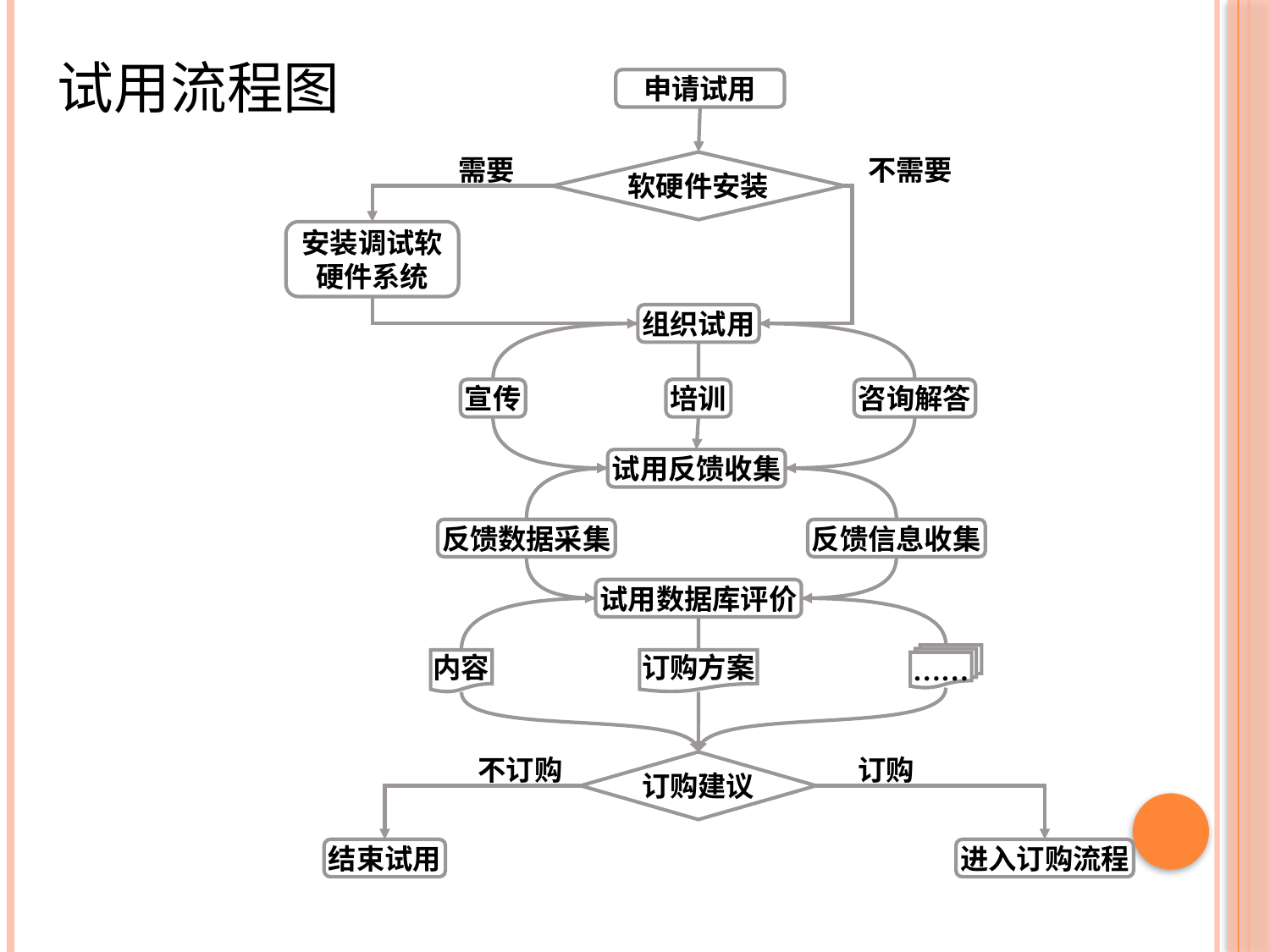

试用流程图
申请试用
需要
不需要
软硬件安装
安装调试软硬件系统
组织试用
咨询解答
宣传
培训
试用反馈收集
反馈数据采集
反馈信息收集
试用数据库评价
……
订购方案
内容
不订购
订购
订购建议
结束试用
进入订购流程